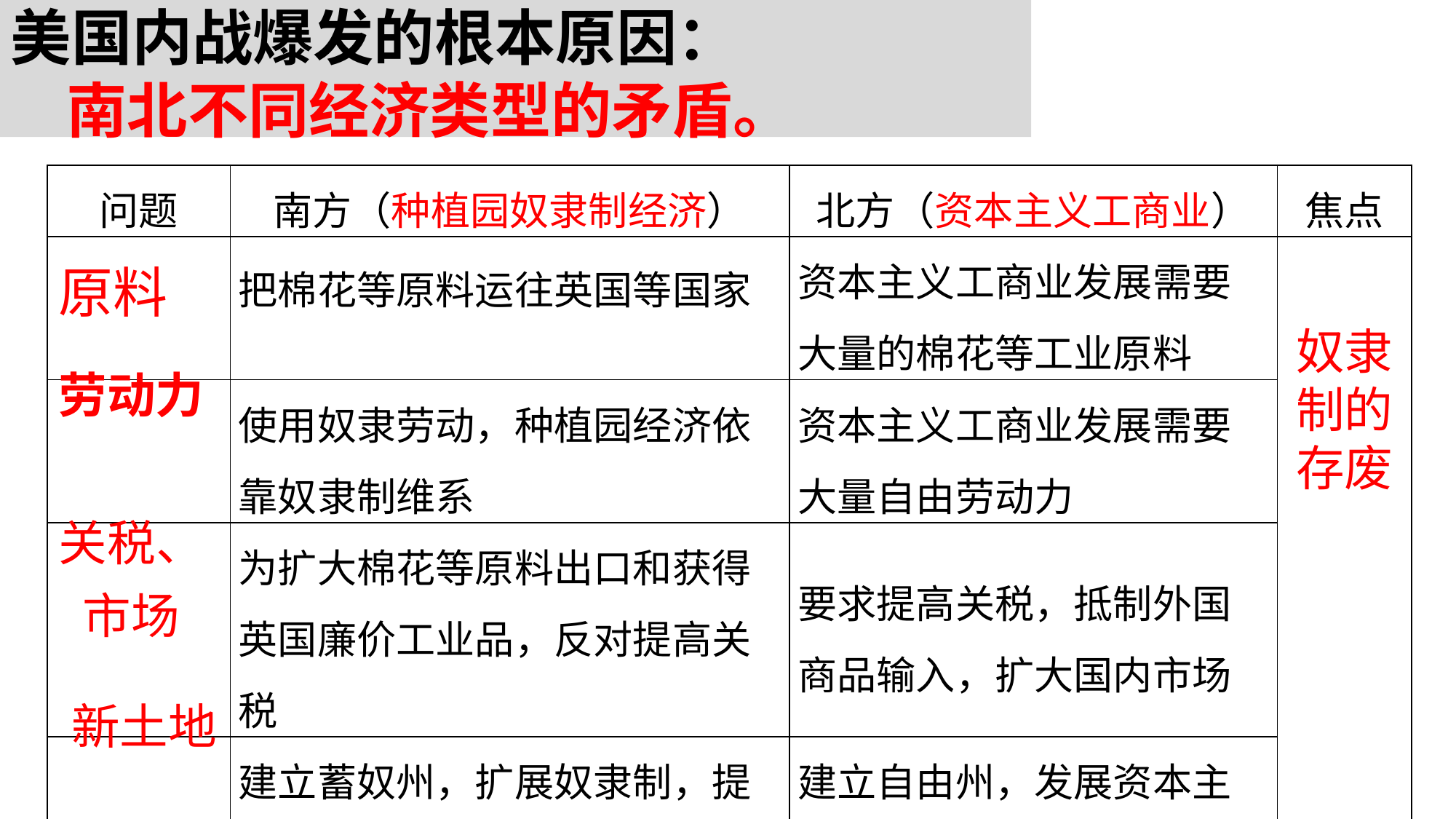

美国内战爆发的根本原因：
   南北不同经济类型的矛盾。

| 问题 | 南方（种植园奴隶制经济） | 北方（资本主义工商业） | 焦点 |
| --- | --- | --- | --- |
|  | 把棉花等原料运往英国等国家 | 资本主义工商业发展需要 大量的棉花等工业原料 |  |
|  | 使用奴隶劳动，种植园经济依靠奴隶制维系 | 资本主义工商业发展需要大量自由劳动力 |  |
|  | 为扩大棉花等原料出口和获得英国廉价工业品，反对提高关税 | 要求提高关税，抵制外国商品输入，扩大国内市场 |  |
|  | 建立蓄奴州，扩展奴隶制，提升话语权 | 建立自由州，发展资本主义，提升话语权 |  |
原料
奴隶制的存废
劳动力
关税、市场
新土地